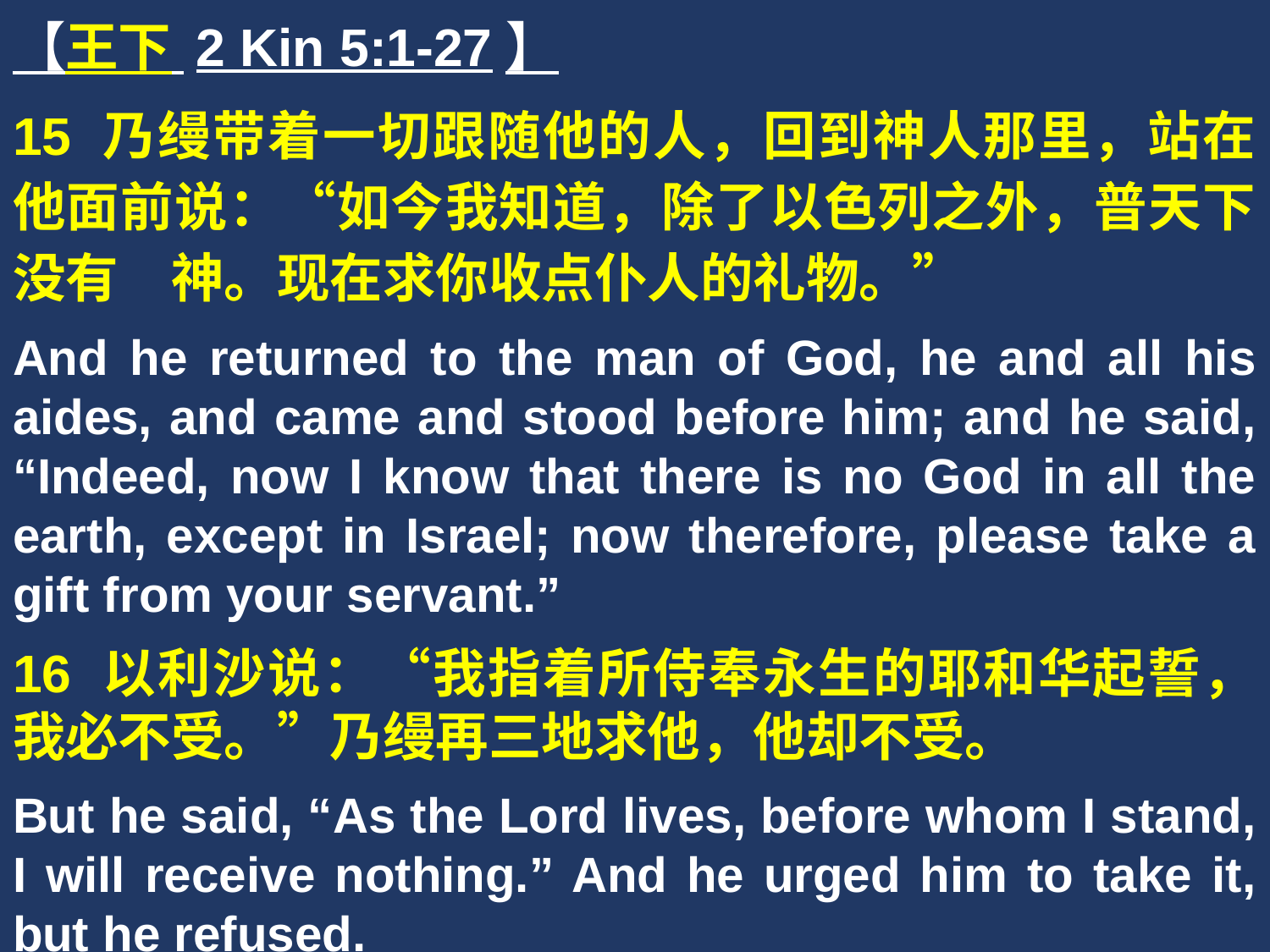

【王下 2 Kin 5:1-27】
15 乃缦带着一切跟随他的人，回到神人那里，站在他面前说：“如今我知道，除了以色列之外，普天下没有　神。现在求你收点仆人的礼物。”
And he returned to the man of God, he and all his aides, and came and stood before him; and he said, “Indeed, now I know that there is no God in all the earth, except in Israel; now therefore, please take a gift from your servant.”
16 以利沙说：“我指着所侍奉永生的耶和华起誓，我必不受。”乃缦再三地求他，他却不受。
But he said, “As the Lord lives, before whom I stand, I will receive nothing.” And he urged him to take it, but he refused.